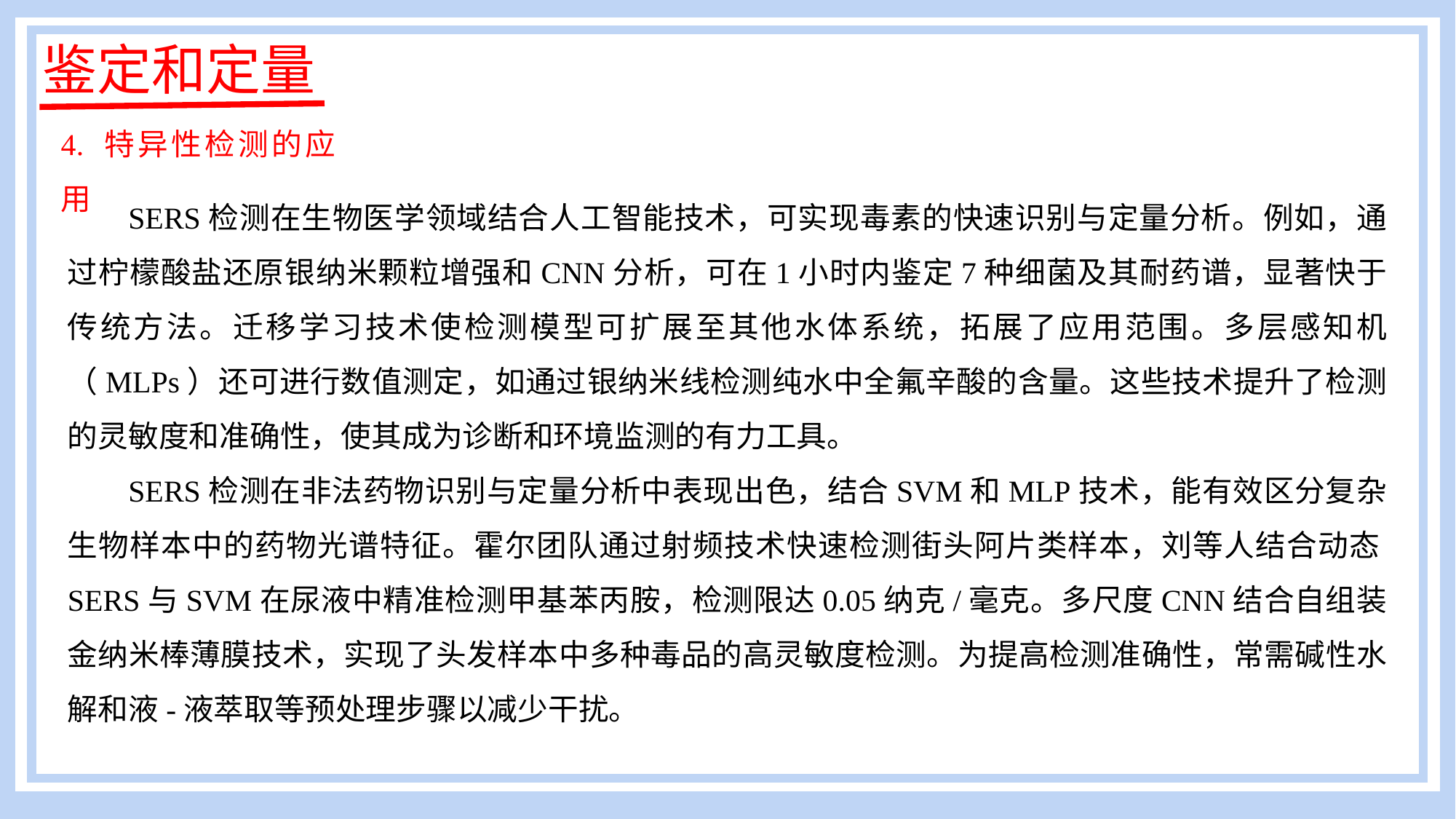

c
鉴定和定量
4. 特异性检测的应用

SERS检测在生物医学领域结合人工智能技术，可实现毒素的快速识别与定量分析。例如，通过柠檬酸盐还原银纳米颗粒增强和CNN分析，可在1小时内鉴定7种细菌及其耐药谱，显著快于传统方法。迁移学习技术使检测模型可扩展至其他水体系统，拓展了应用范围。多层感知机（MLPs）还可进行数值测定，如通过银纳米线检测纯水中全氟辛酸的含量。这些技术提升了检测的灵敏度和准确性，使其成为诊断和环境监测的有力工具。
SERS检测在非法药物识别与定量分析中表现出色，结合SVM和MLP技术，能有效区分复杂生物样本中的药物光谱特征。霍尔团队通过射频技术快速检测街头阿片类样本，刘等人结合动态SERS与SVM在尿液中精准检测甲基苯丙胺，检测限达0.05纳克/毫克。多尺度CNN结合自组装金纳米棒薄膜技术，实现了头发样本中多种毒品的高灵敏度检测。为提高检测准确性，常需碱性水解和液-液萃取等预处理步骤以减少干扰。